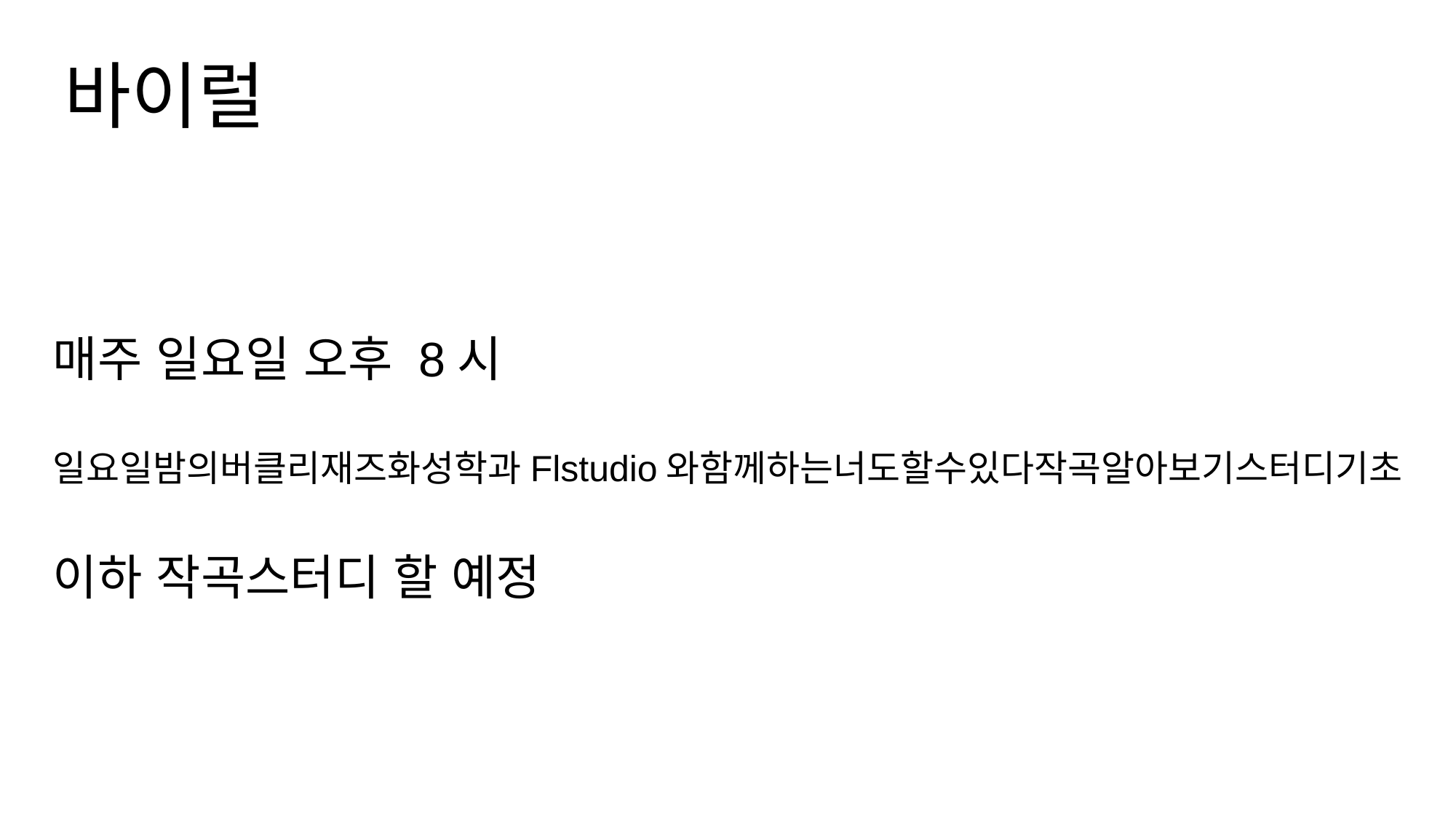

바이럴
매주 일요일 오후 8시

일요일밤의버클리재즈화성학과Flstudio와함께하는너도할수있다작곡알아보기스터디기초

이하 작곡스터디 할 예정